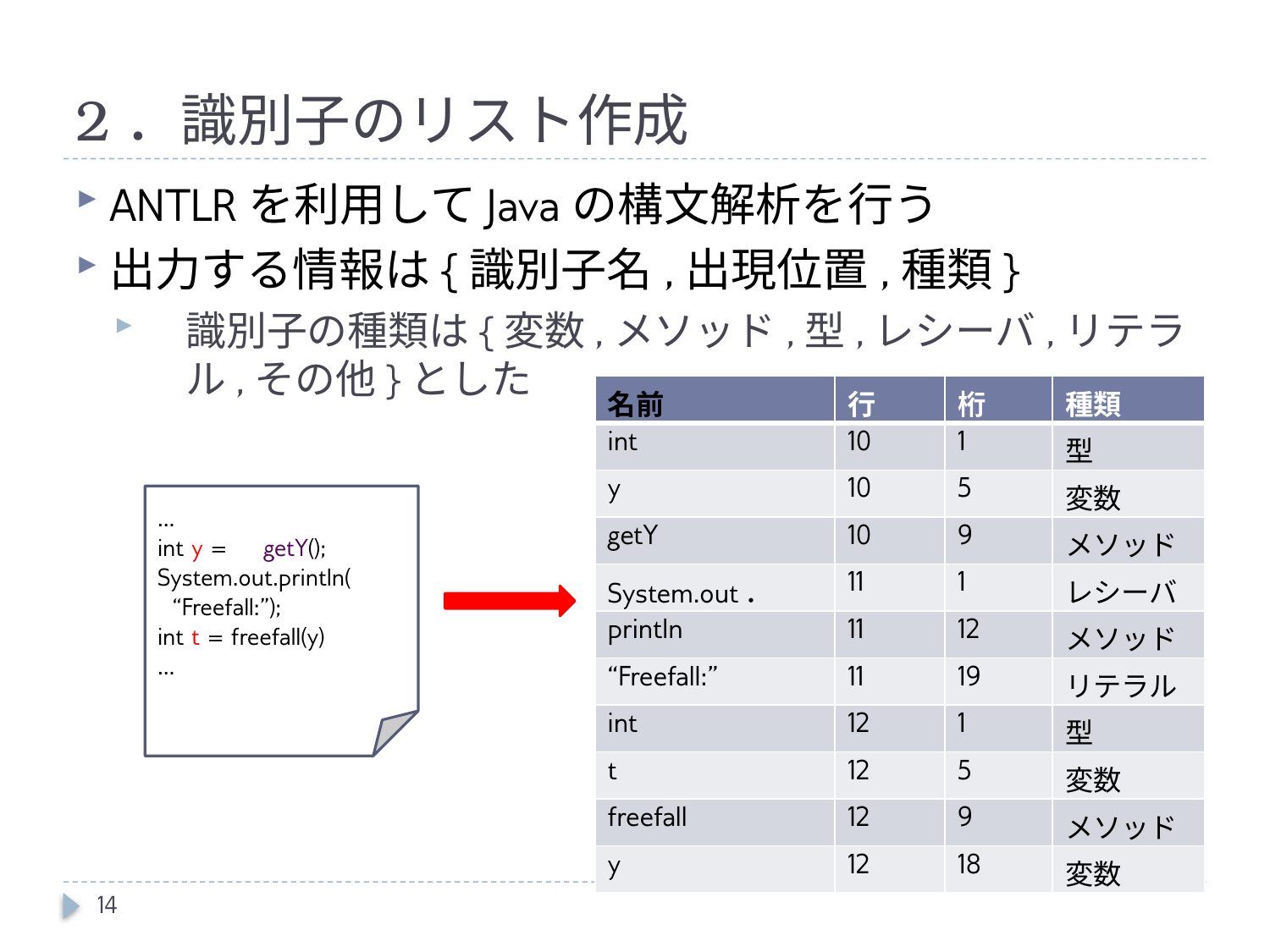

# 2．識別子のリスト作成
ANTLRを利用してJavaの構文解析を行う
出力する情報は{識別子名,出現位置,種類}
識別子の種類は{変数,メソッド,型,レシーバ,リテラル,その他}とした

| 名前 | 行 | 桁 | 種類 |
| --- | --- | --- | --- |
| int | 10 | 1 | 型 |
| y | 10 | 5 | 変数 |
| getY | 10 | 9 | メソッド |
| System.out． | 11 | 1 | レシーバ |
| println | 11 | 12 | メソッド |
| “Freefall:” | 11 | 19 | リテラル |
| int | 12 | 1 | 型 |
| t | 12 | 5 | 変数 |
| freefall | 12 | 9 | メソッド |
| y | 12 | 18 | 変数 |

…
int y =　getY();
System.out.println(
  “Freefall:”);
int t = freefall(y)
…

14